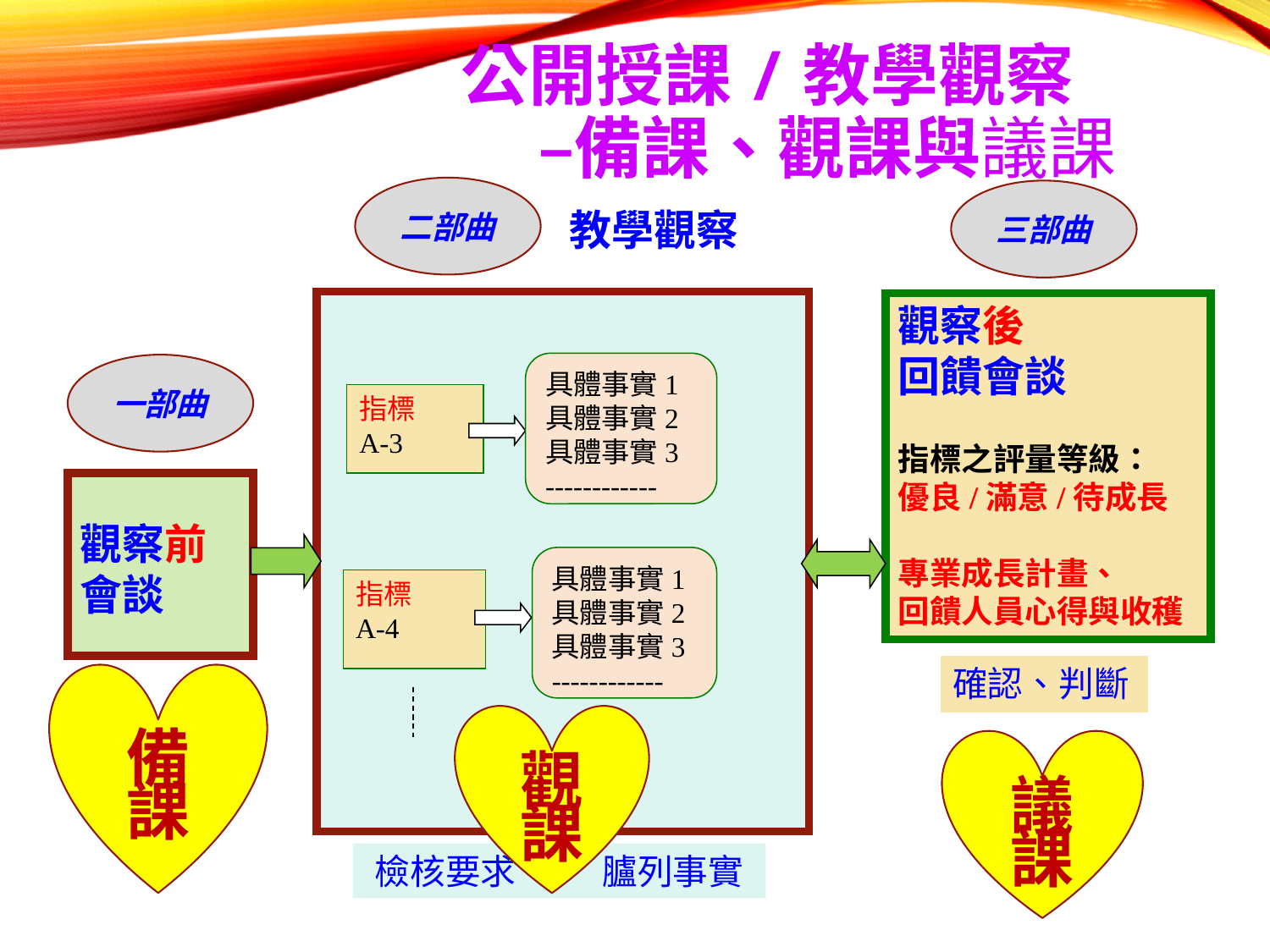

# 公開授課/教學觀察 –備課、觀課與議課
二部曲
三部曲
教學觀察

具體事實1
具體事實2
具體事實3
------------

指標
A-3

指標
A-4

觀察後
回饋會談

指標之評量等級：
優良/滿意/待成長

專業成長計畫、
回饋人員心得與收穫

確認、判斷
一部曲

觀察前
會談

檢核要求           臚列事實
具體事實1
具體事實2
具體事實3
------------

備課

觀課

議課